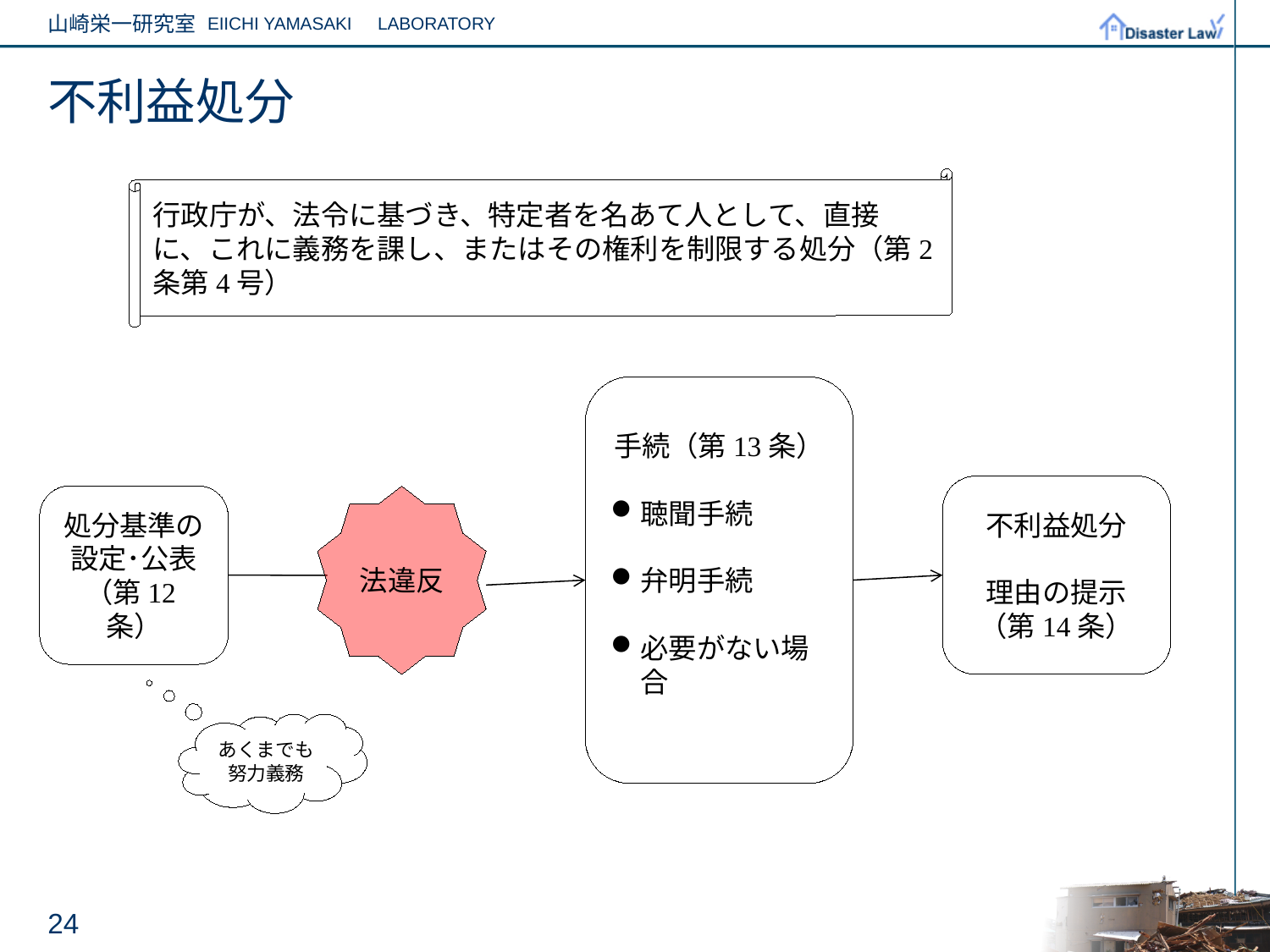

# 不利益処分
行政庁が、法令に基づき、特定者を名あて人として、直接に、これに義務を課し、またはその権利を制限する処分（第2条第4号）
手続（第13条）

聴聞手続

弁明手続

必要がない場合

不利益処分

理由の提示
（第14条）
処分基準の設定･公表（第12条）
法違反
あくまでも努力義務
24